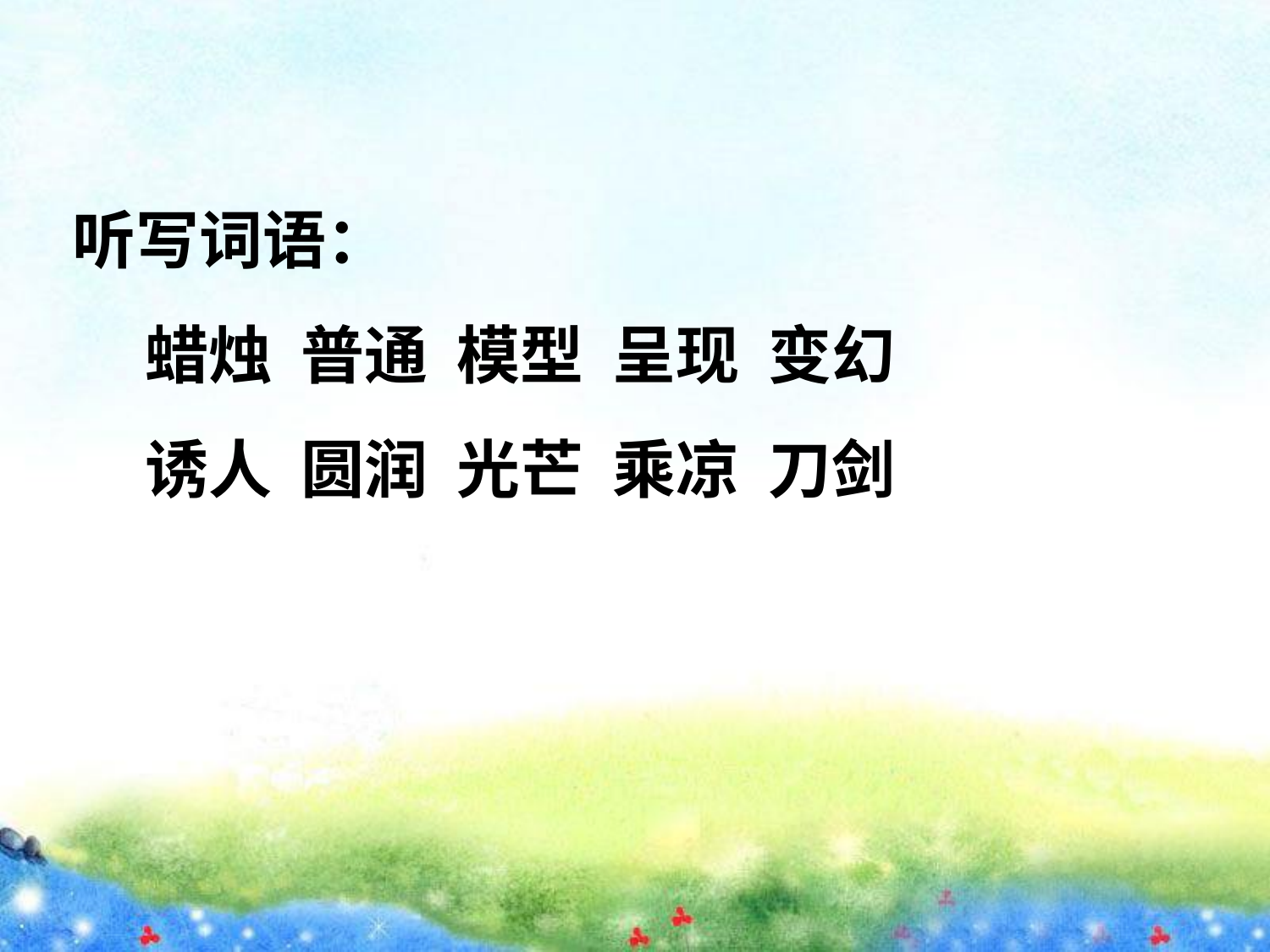

听写词语：
    蜡烛  普通  模型  呈现  变幻
    诱人  圆润  光芒  乘凉  刀剑